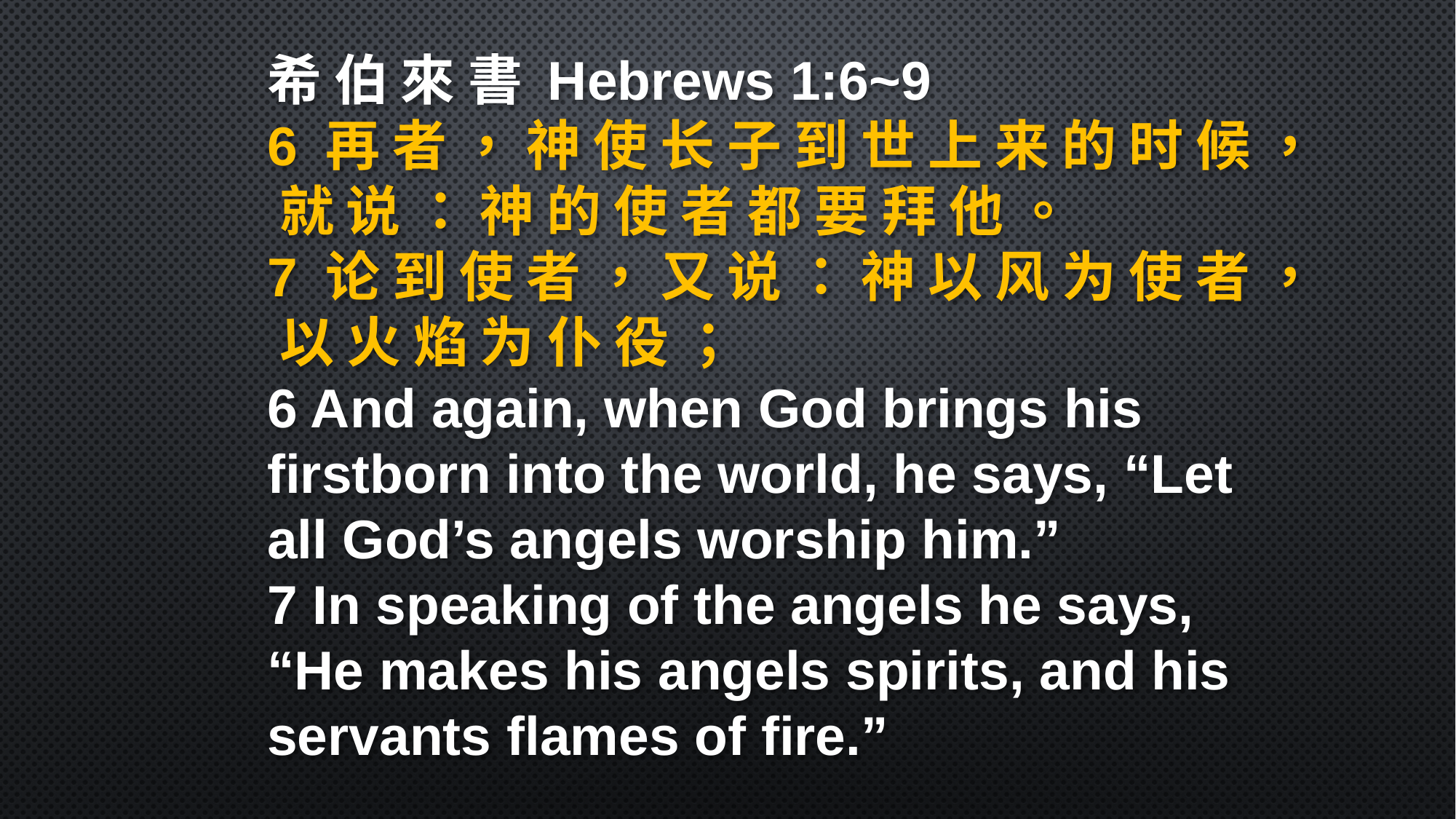

希 伯 來 書 Hebrews 1:6~9
6 再 者 ， 神 使 长 子 到 世 上 来 的 时 候 ， 就 说 ： 神 的 使 者 都 要 拜 他 。
7 论 到 使 者 ， 又 说 ： 神 以 风 为 使 者 ， 以 火 焰 为 仆 役 ；
6 And again, when God brings his firstborn into the world, he says, “Let all God’s angels worship him.”
7 In speaking of the angels he says,
“He makes his angels spirits, and his servants flames of fire.”